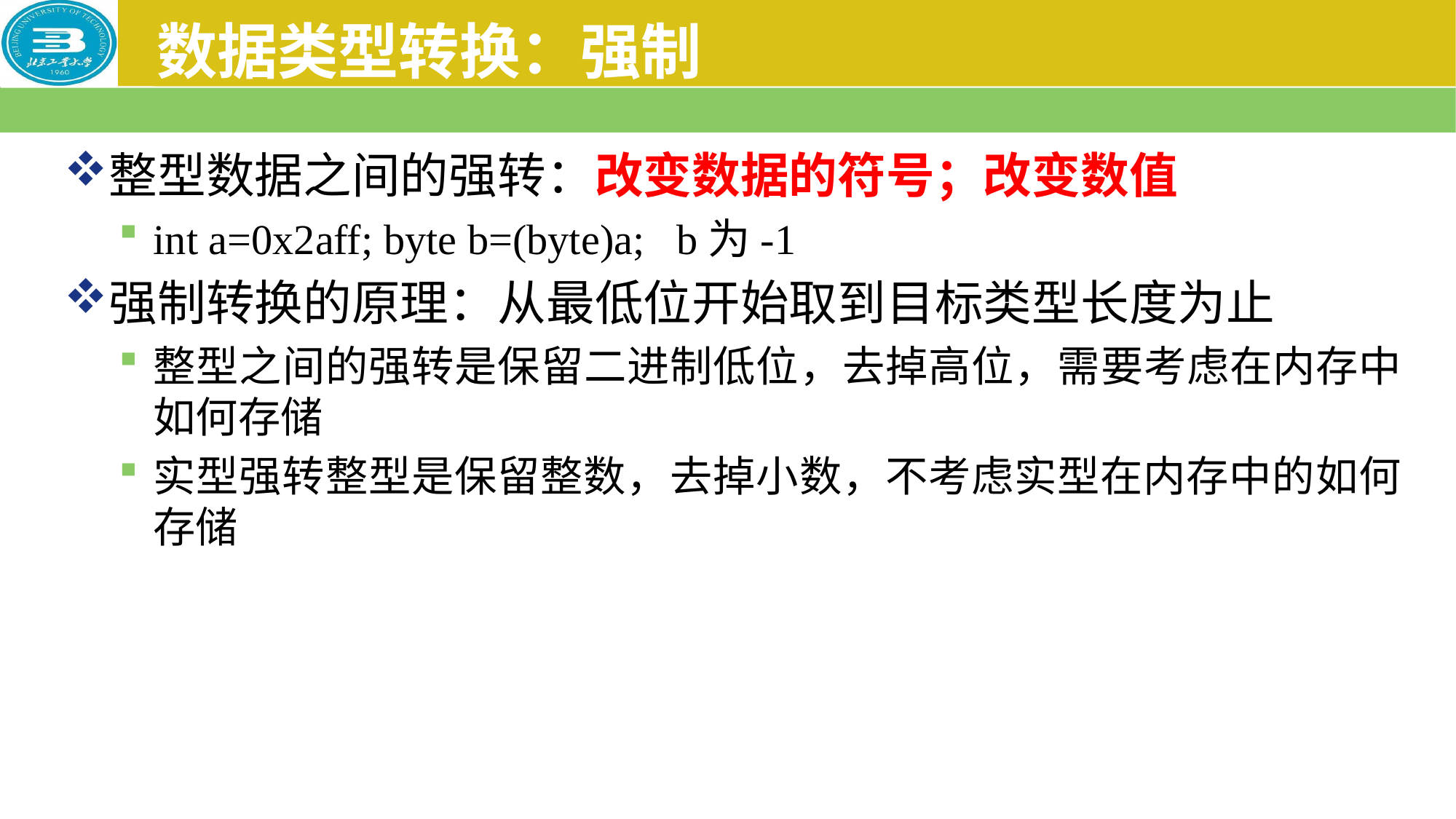

# 数据类型转换：强制
整型数据之间的强转：改变数据的符号；改变数值
int a=0x2aff; byte b=(byte)a;   b为-1
强制转换的原理：从最低位开始取到目标类型长度为止
整型之间的强转是保留二进制低位，去掉高位，需要考虑在内存中如何存储
实型强转整型是保留整数，去掉小数，不考虑实型在内存中的如何存储